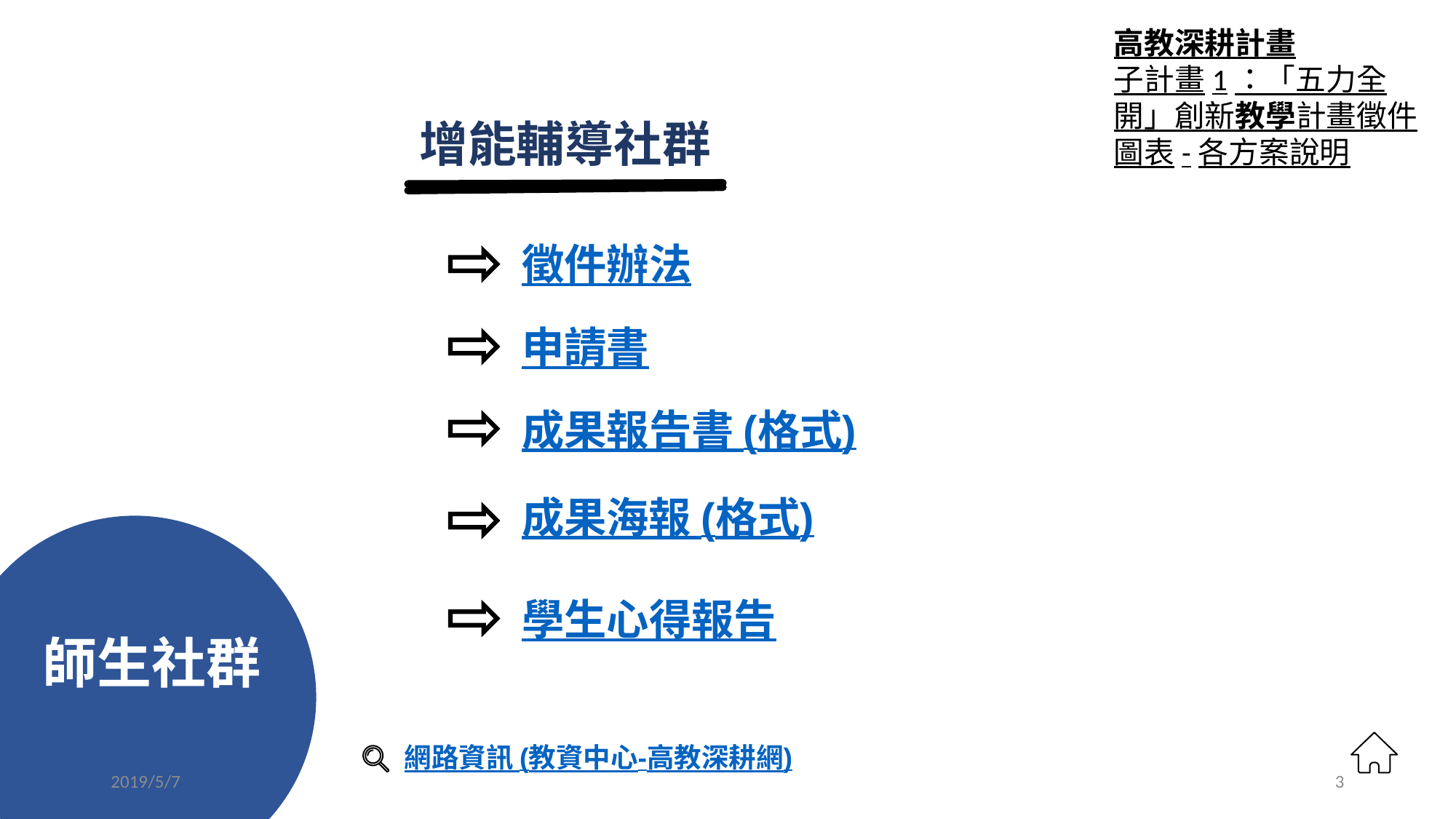

高教深耕計畫
子計畫1：「五力全開」創新教學計畫徵件圖表-各方案說明
# 增能輔導社群
徵件辦法

申請書

成果報告書 (格式)

成果海報 (格式)

師生社群
學生心得報告

網路資訊 (教資中心-高教深耕網)

2019/5/7
3